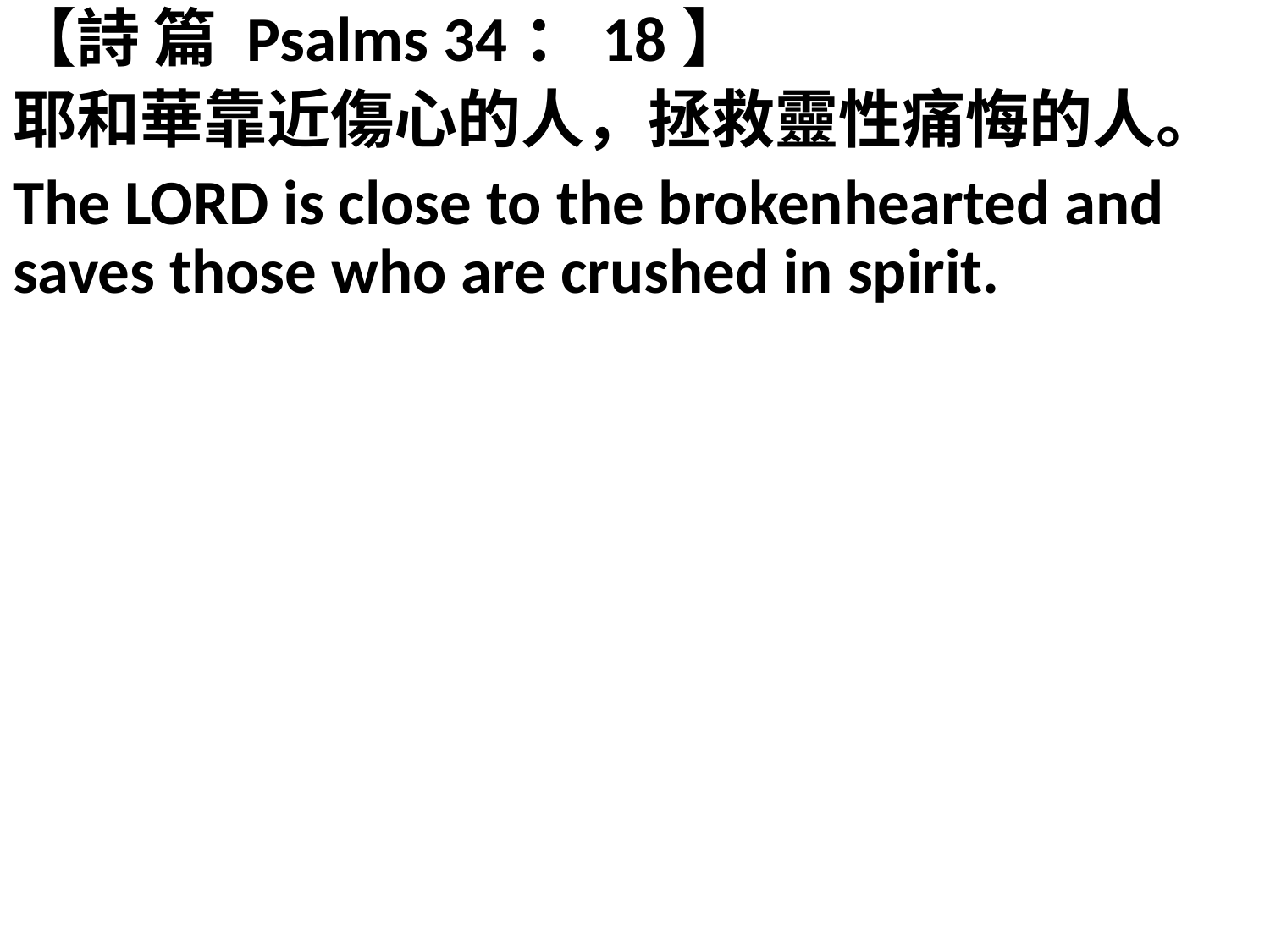

【詩 篇 Psalms 34：18】
耶和華靠近傷心的人，拯救靈性痛悔的人。
The LORD is close to the brokenhearted and saves those who are crushed in spirit.